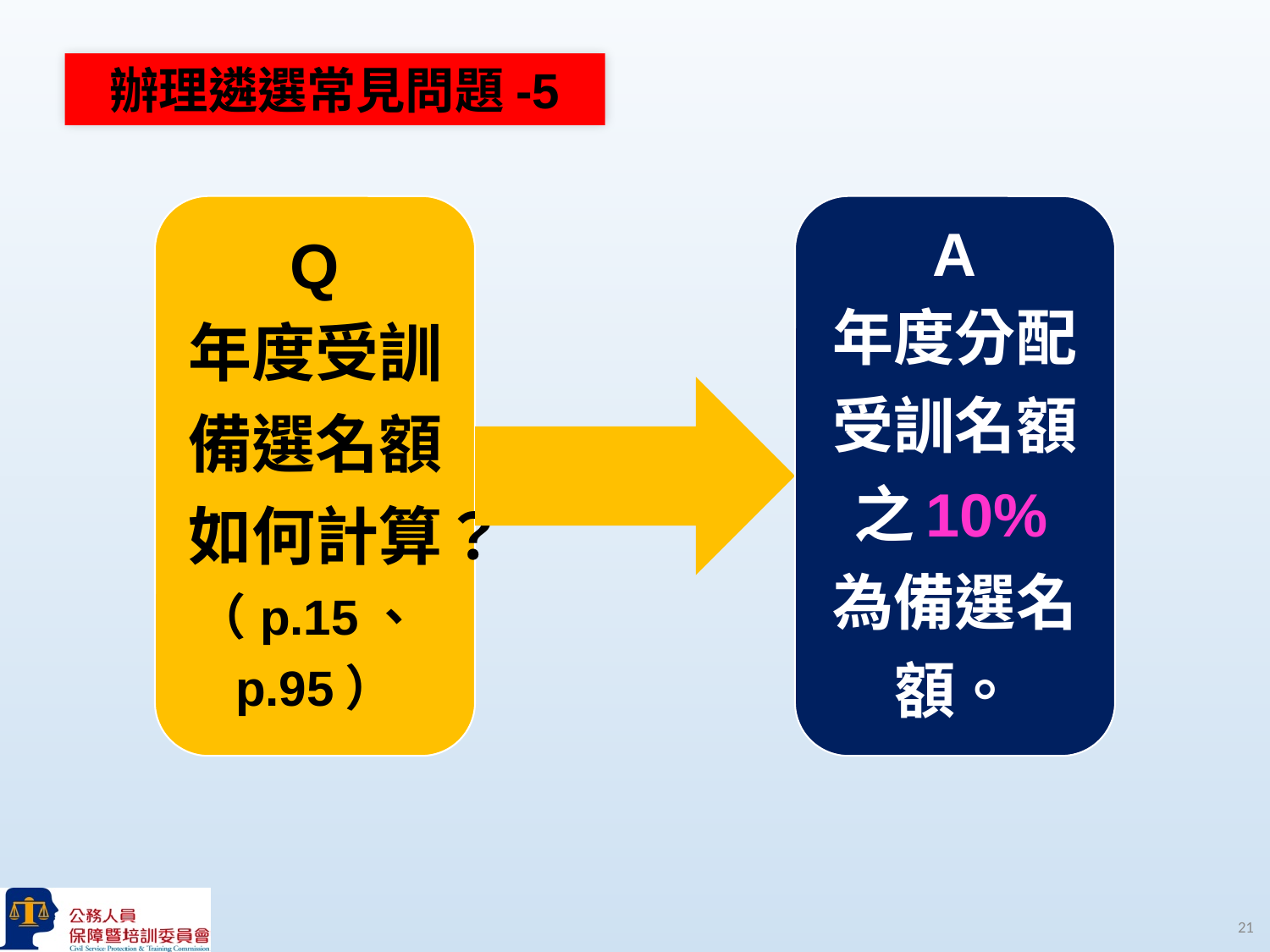

辦理遴選常見問題-5
Q
年度受訓備選名額如何計算？
（p.15、p.95）
A
年度分配受訓名額之10%為備選名額。
21